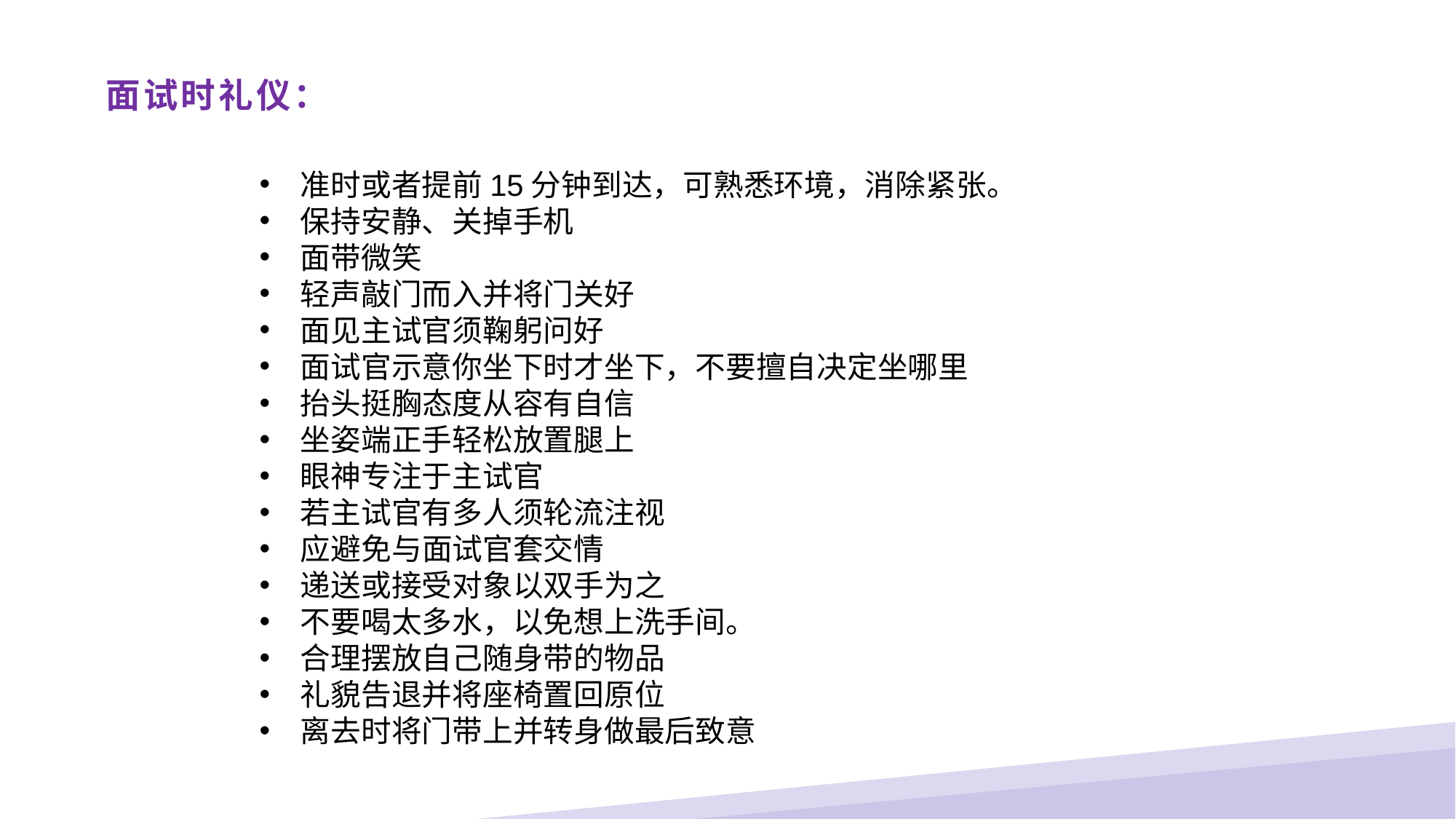

面试时礼仪：
准时或者提前15分钟到达，可熟悉环境，消除紧张。
保持安静、关掉手机
面带微笑
轻声敲门而入并将门关好
面见主试官须鞠躬问好
面试官示意你坐下时才坐下，不要擅自决定坐哪里
抬头挺胸态度从容有自信
坐姿端正手轻松放置腿上
眼神专注于主试官
若主试官有多人须轮流注视
应避免与面试官套交情
递送或接受对象以双手为之
不要喝太多水，以免想上洗手间。
合理摆放自己随身带的物品
礼貌告退并将座椅置回原位
离去时将门带上并转身做最后致意